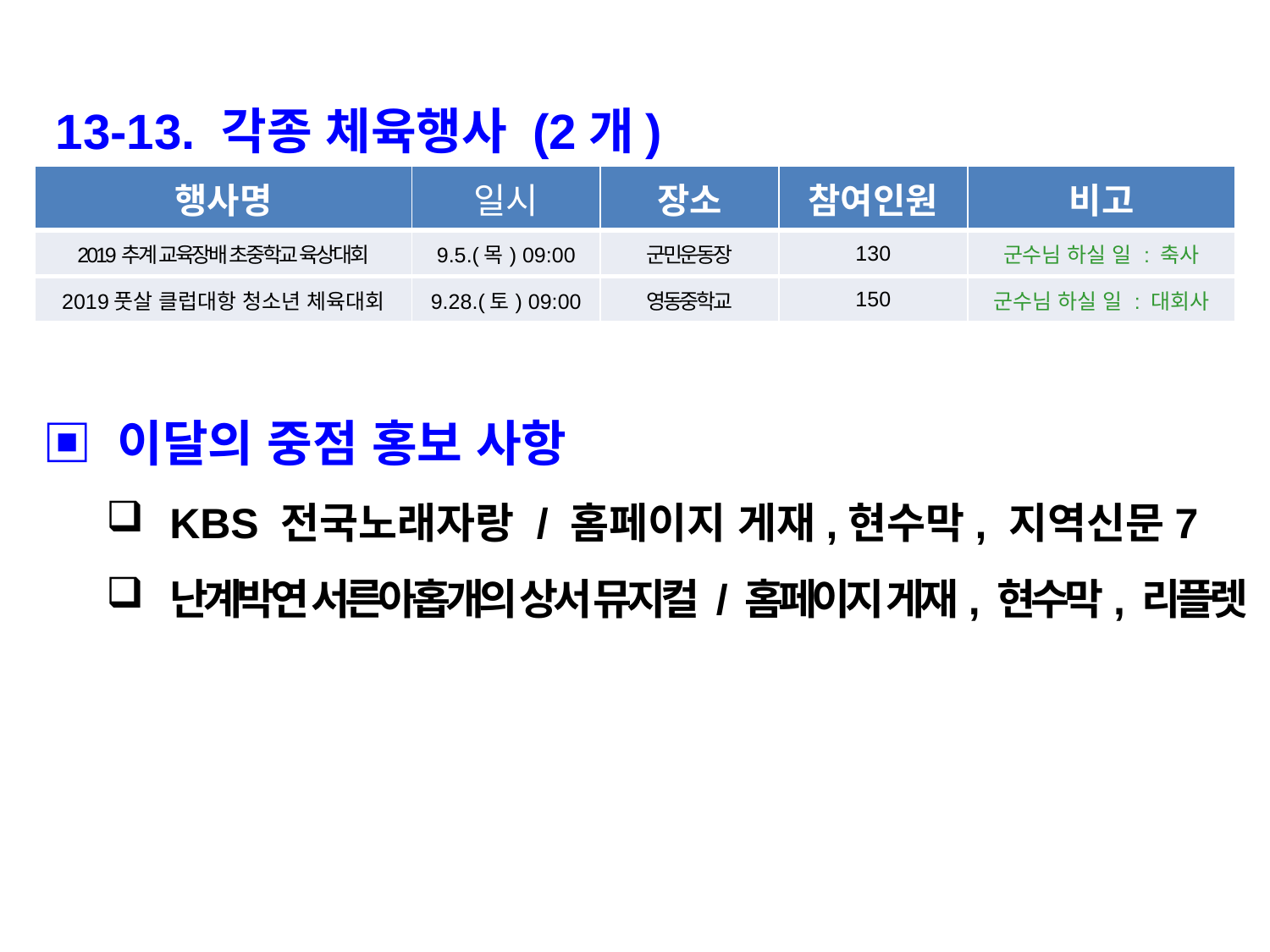

13-13. 각종 체육행사 (2개)

| 행사명 | 일시 | 장소 | 참여인원 | 비고 |
| --- | --- | --- | --- | --- |
| 2019추계 교육장배 초중학교 육상대회 | 9.5.(목) 09:00 | 군민운동장 | 130 | 군수님 하실 일 : 축사 |
| 2019풋살 클럽대항 청소년 체육대회 | 9.28.(토) 09:00 | 영동중학교 | 150 | 군수님 하실 일 : 대회사 |
▣ 이달의 중점 홍보 사항
KBS 전국노래자랑 / 홈페이지 게재,현수막, 지역신문7
난계박연 서른아홉개의 상서 뮤지컬 / 홈페이지 게재, 현수막, 리플렛